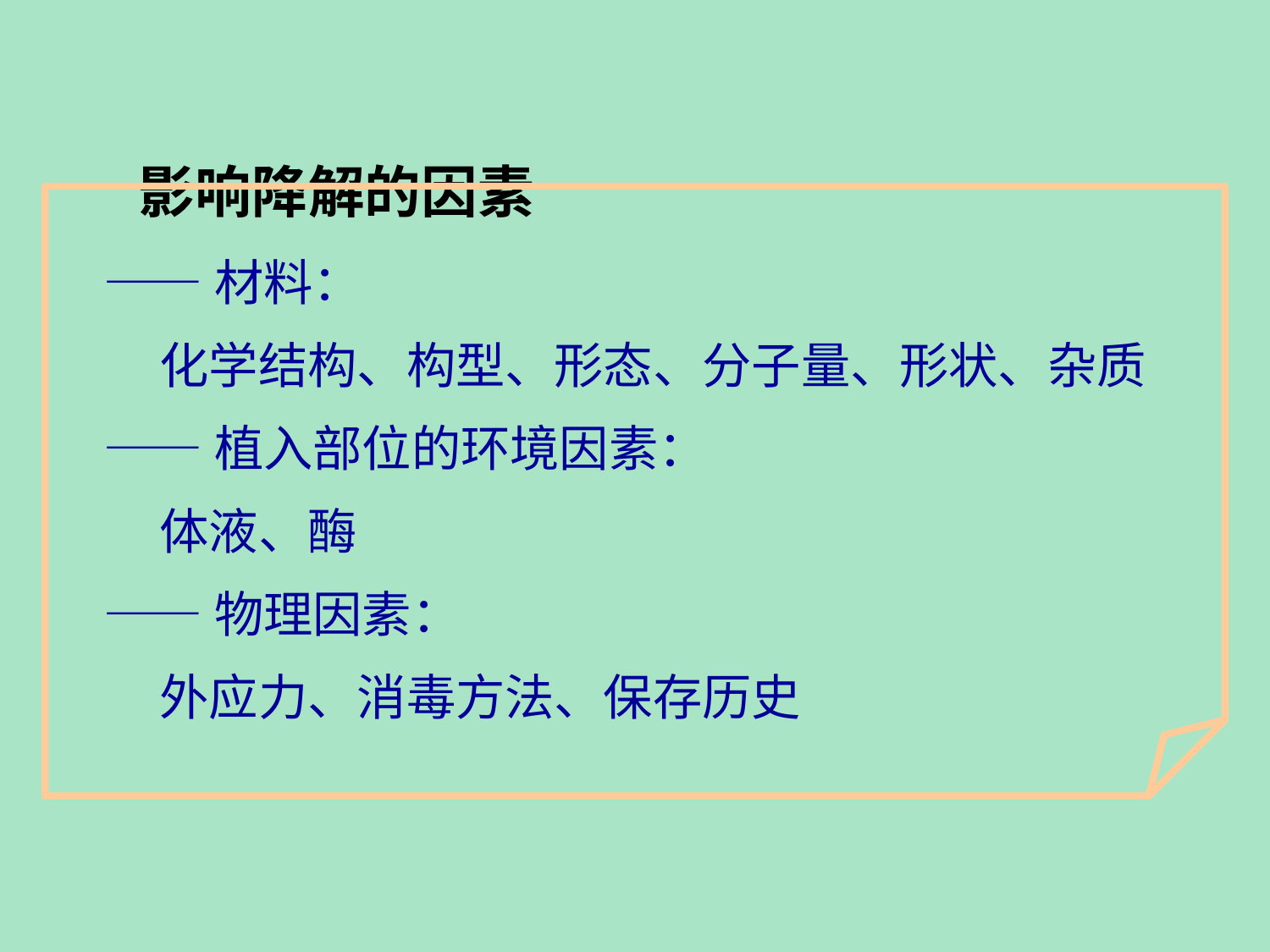

影响降解的因素

——材料：
    化学结构、构型、形态、分子量、形状、杂质
——植入部位的环境因素：
    体液、酶
——物理因素：
    外应力、消毒方法、保存历史